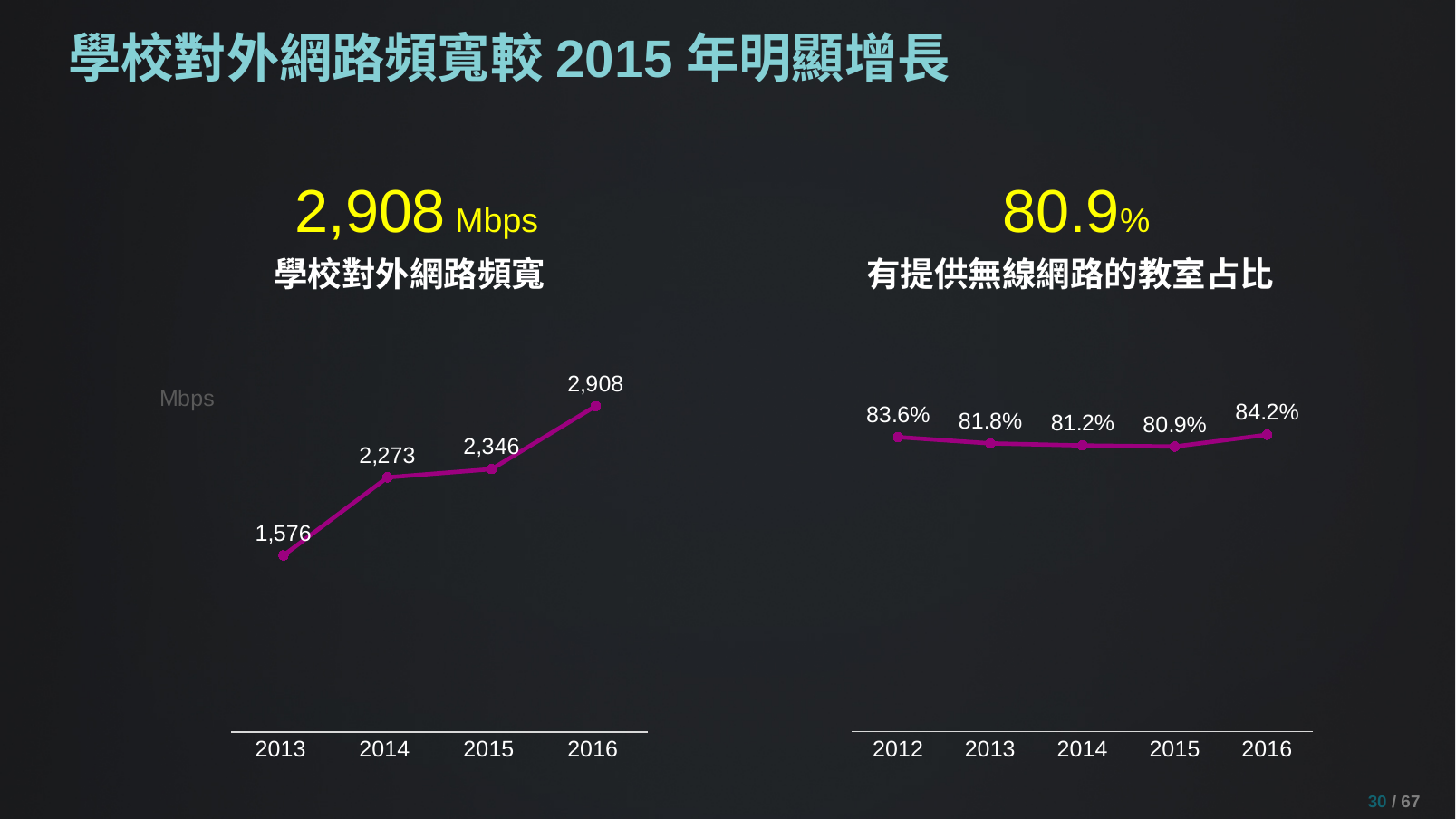

# 學校對外網路頻寬較2015年明顯增長
80.9%
有提供無線網路的教室占比
 2,908 Mbps
學校對外網路頻寬

### Chart

| Category | 數列 1 |
|---|---|
| 2013 | 1575.646788990826 |
| 2014 | 2272.748031496063 |
| 2015 | 2346.370967741936 |
| 2016 | 2908.0 |

### Chart

| Category | 數列 1 |
|---|---|
| 2012 | 0.835754716981132 |
| 2013 | 0.817981651376147 |
| 2014 | 0.812125984251968 |
| 2015 | 0.808975409836065 |
| 2016 | 0.8424 |